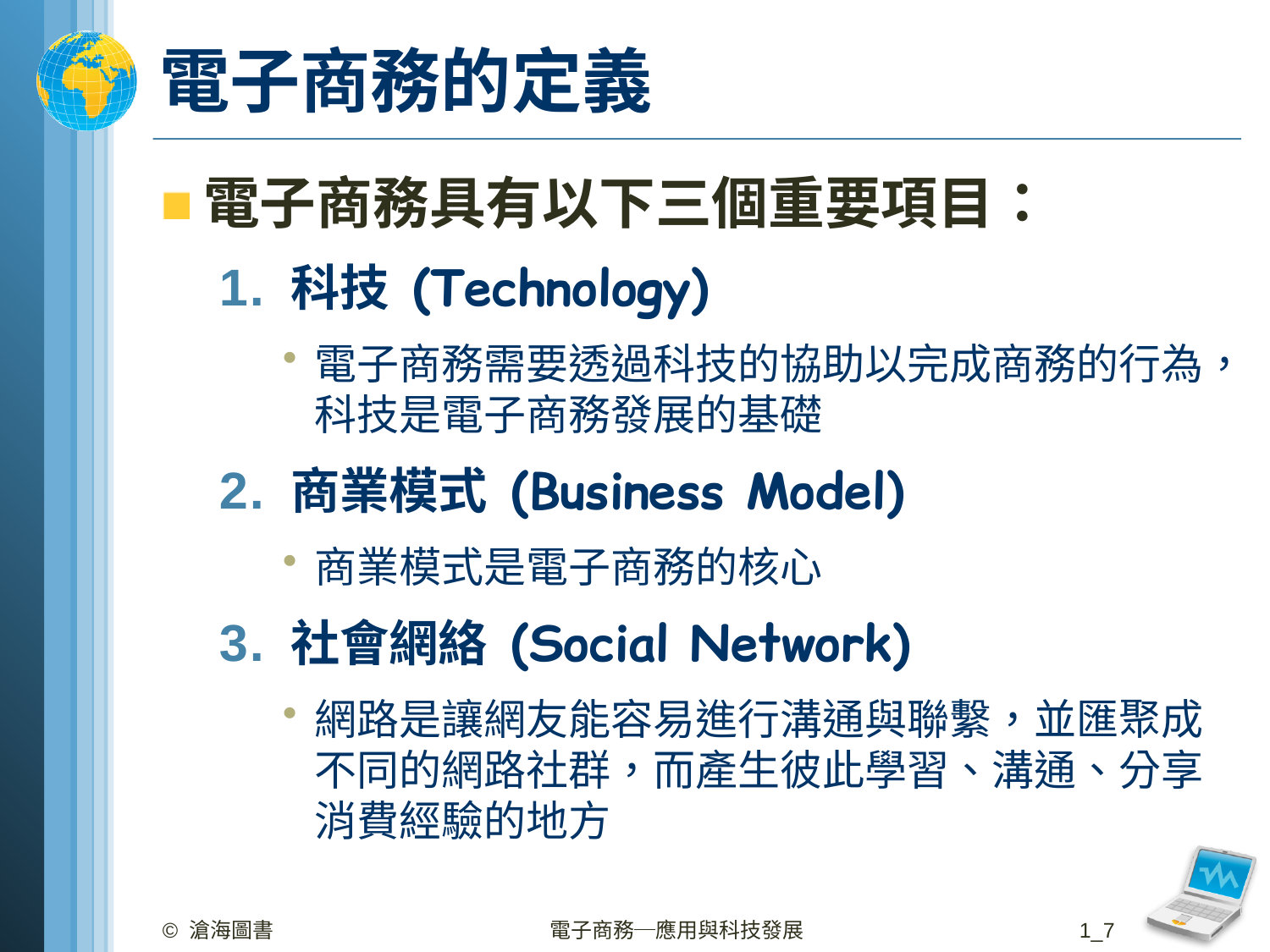

# 電子商務的定義
電子商務具有以下三個重要項目：
科技 (Technology)
電子商務需要透過科技的協助以完成商務的行為，科技是電子商務發展的基礎
商業模式 (Business Model)
商業模式是電子商務的核心
社會網絡 (Social Network)
網路是讓網友能容易進行溝通與聯繫，並匯聚成不同的網路社群，而產生彼此學習、溝通、分享消費經驗的地方
© 滄海圖書
電子商務─應用與科技發展
1_7